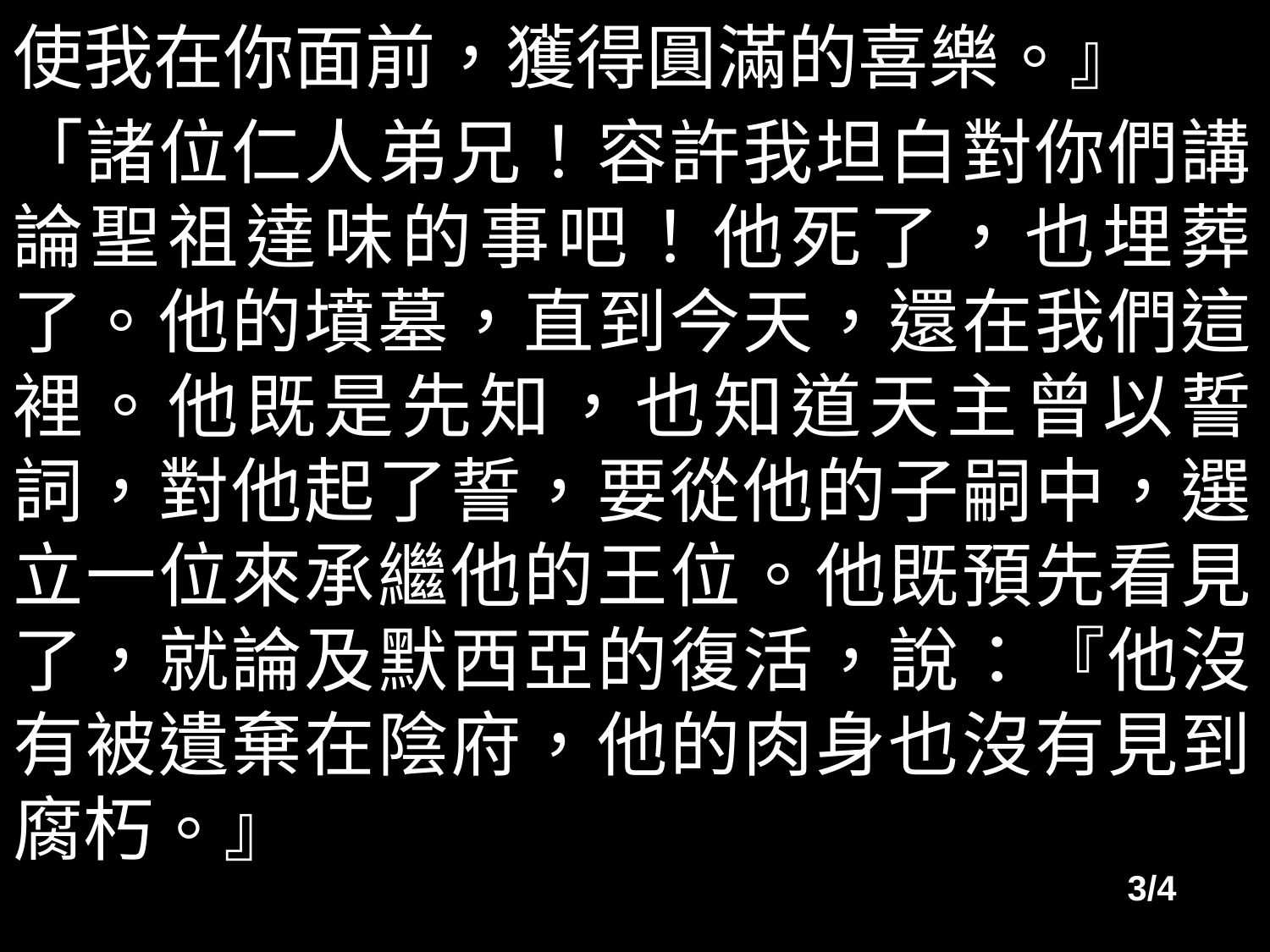

使我在你面前，獲得圓滿的喜樂。』
「諸位仁人弟兄！容許我坦白對你們講論聖祖達味的事吧！他死了，也埋葬了。他的墳墓，直到今天，還在我們這裡。他既是先知，也知道天主曾以誓詞，對他起了誓，要從他的子嗣中，選立一位來承繼他的王位。他既預先看見了，就論及默西亞的復活，說：『他沒有被遺棄在陰府，他的肉身也沒有見到腐朽。』

3/4